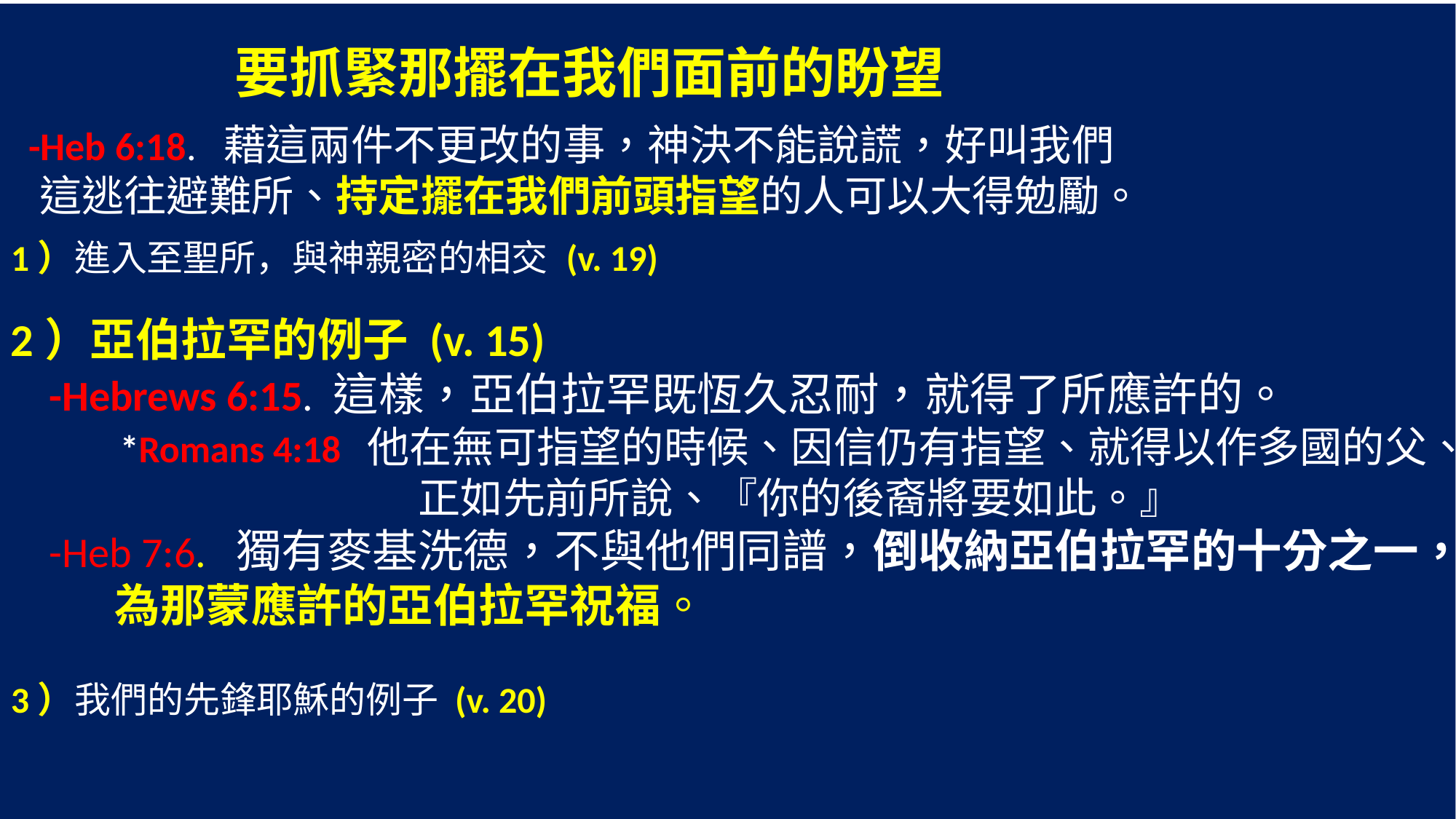

要抓緊那擺在我們面前的盼望

  -Heb 6:18.  藉這兩件不更改的事，神決不能說謊，好叫我們
     這逃往避難所、持定擺在我們前頭指望的人可以大得勉勵。

1）進入至聖所，與神親密的相交 (v. 19)

2）亞伯拉罕的例子 (v. 15)
    -Hebrews 6:15. 這樣，亞伯拉罕既恆久忍耐，就得了所應許的。
	*Romans 4:18  他在無可指望的時候、因信仍有指望、就得以作多國的父、
                                          正如先前所說、『你的後裔將要如此。』
    -Heb 7:6.  獨有麥基洗德，不與他們同譜，倒收納亞伯拉罕的十分之一，
         為那蒙應許的亞伯拉罕祝福。

3）我們的先鋒耶穌的例子 (v. 20)